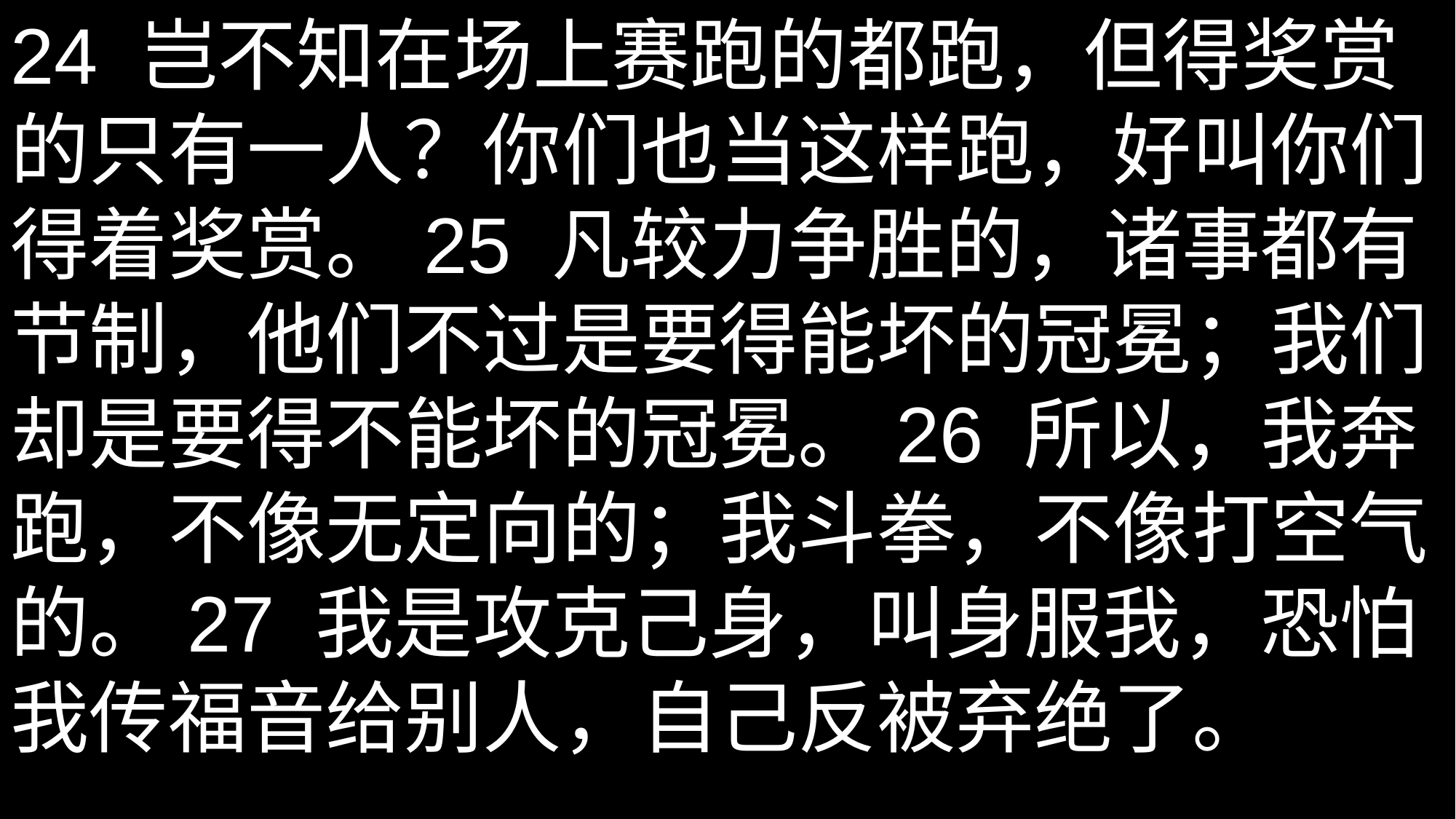

24 岂不知在场上赛跑的都跑，但得奖赏的只有一人？你们也当这样跑，好叫你们得着奖赏。25 凡较力争胜的，诸事都有节制，他们不过是要得能坏的冠冕；我们却是要得不能坏的冠冕。26 所以，我奔跑，不像无定向的；我斗拳，不像打空气的。27 我是攻克己身，叫身服我，恐怕我传福音给别人，自己反被弃绝了。